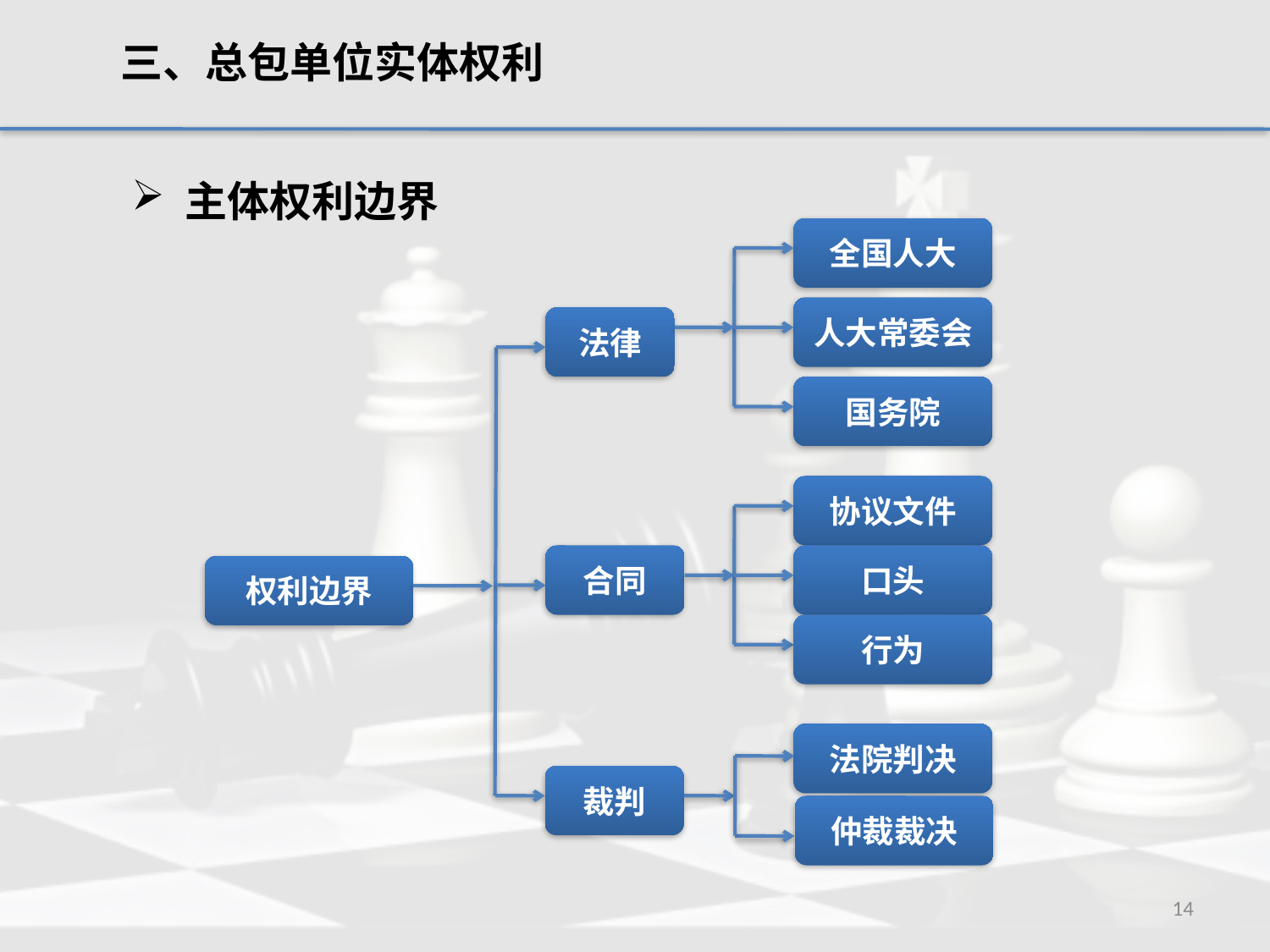

三、总包单位实体权利
 主体权利边界
全国人大
人大常委会
法律
国务院
协议文件
合同
口头
权利边界
行为
法院判决
裁判
仲裁裁决
14